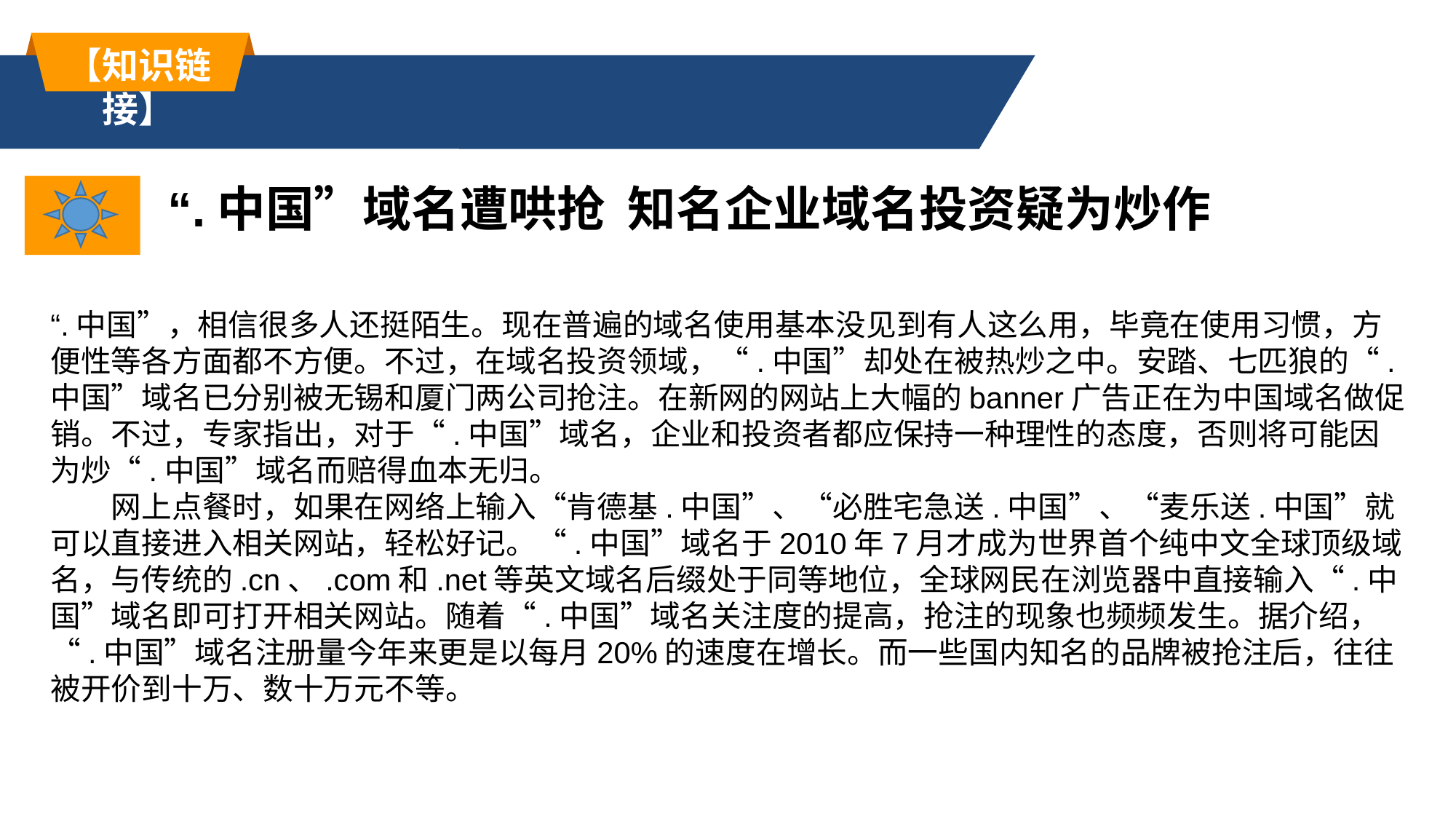

【知识链接】

“.中国”域名遭哄抢  知名企业域名投资疑为炒作

“.中国”，相信很多人还挺陌生。现在普遍的域名使用基本没见到有人这么用，毕竟在使用习惯，方便性等各方面都不方便。不过，在域名投资领域，“.中国”却处在被热炒之中。安踏、七匹狼的“.中国”域名已分别被无锡和厦门两公司抢注。在新网的网站上大幅的banner广告正在为中国域名做促销。不过，专家指出，对于“.中国”域名，企业和投资者都应保持一种理性的态度，否则将可能因为炒“.中国”域名而赔得血本无归。
　　网上点餐时，如果在网络上输入“肯德基.中国”、“必胜宅急送.中国”、“麦乐送.中国”就可以直接进入相关网站，轻松好记。“.中国”域名于2010年7月才成为世界首个纯中文全球顶级域名，与传统的.cn、.com和.net等英文域名后缀处于同等地位，全球网民在浏览器中直接输入“.中国”域名即可打开相关网站。随着“.中国”域名关注度的提高，抢注的现象也频频发生。据介绍，“.中国”域名注册量今年来更是以每月20%的速度在增长。而一些国内知名的品牌被抢注后，往往被开价到十万、数十万元不等。